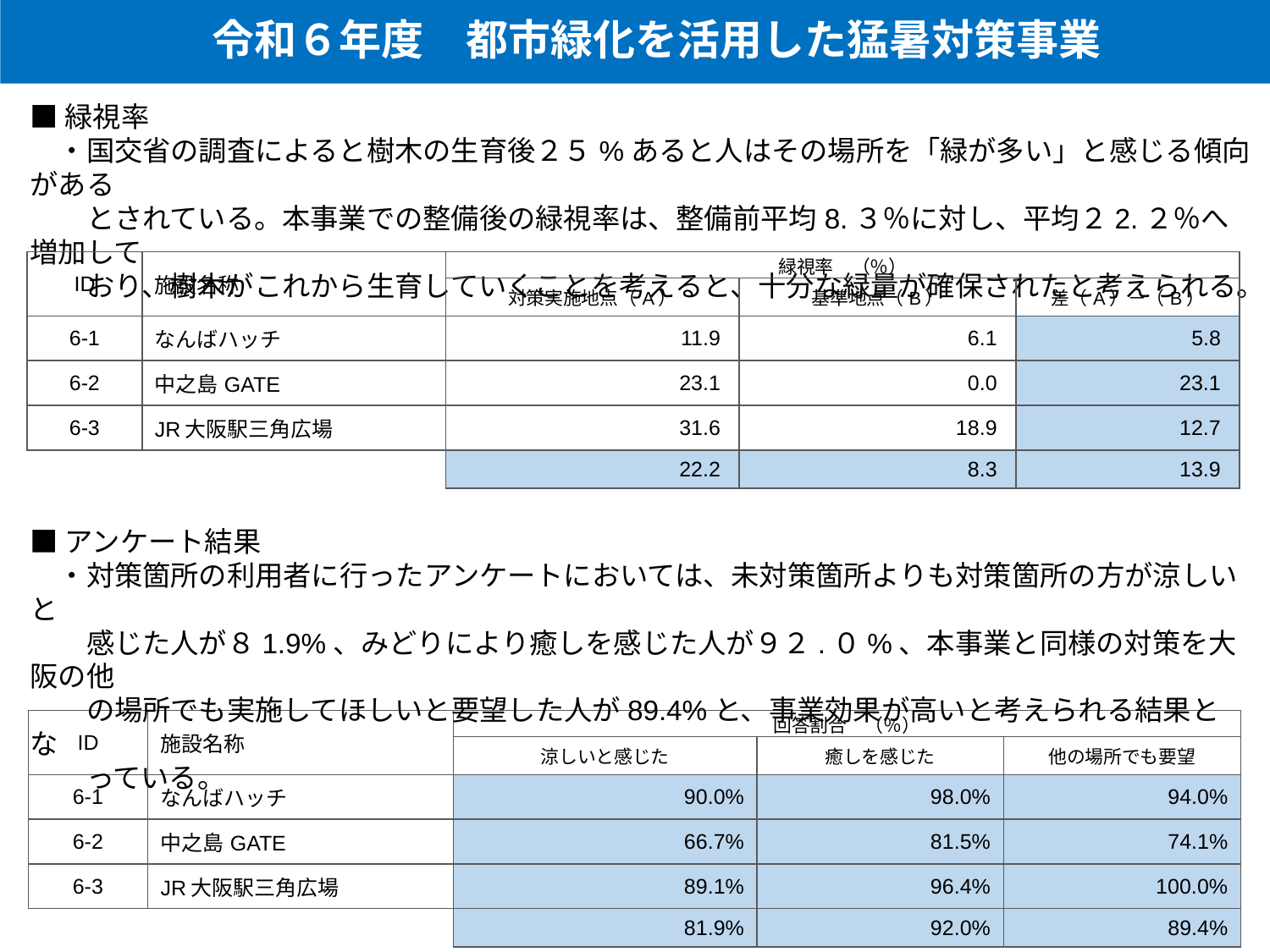

令和６年度　都市緑化を活用した猛暑対策事業
■緑視率
　・国交省の調査によると樹木の生育後２５%あると人はその場所を「緑が多い」と感じる傾向がある
　　とされている。本事業での整備後の緑視率は、整備前平均8.３％に対し、平均２2.２％へ増加して
　　おり、樹木がこれから生育していくことを考えると、十分な緑量が確保されたと考えられる。
| ID | 施設名称 | 緑視率　（％） |  |  |
| --- | --- | --- | --- | --- |
|  |  | 対策実施地点（A） | 基準地点（B） | 差（A）－（B） |
| 6-1 | なんばハッチ | 11.9 | 6.1 | 5.8 |
| 6-2 | 中之島GATE | 23.1 | 0.0 | 23.1 |
| 6-3 | JR大阪駅三角広場 | 31.6 | 18.9 | 12.7 |
|  |  | 22.2 | 8.3 | 13.9 |
■アンケート結果
　・対策箇所の利用者に行ったアンケートにおいては、未対策箇所よりも対策箇所の方が涼しいと
　　感じた人が８1.9%、みどりにより癒しを感じた人が９２.０%、本事業と同様の対策を大阪の他
　　の場所でも実施してほしいと要望した人が89.4%と、事業効果が高いと考えられる結果とな
　　っている。
| ID | 施設名称 | 回答割合　（％） |  |  |
| --- | --- | --- | --- | --- |
|  |  | 涼しいと感じた | 癒しを感じた | 他の場所でも要望 |
| 6-1 | なんばハッチ | 90.0% | 98.0% | 94.0% |
| 6-2 | 中之島GATE | 66.7% | 81.5% | 74.1% |
| 6-3 | JR大阪駅三角広場 | 89.1% | 96.4% | 100.0% |
|  |  | 81.9% | 92.0% | 89.4% |